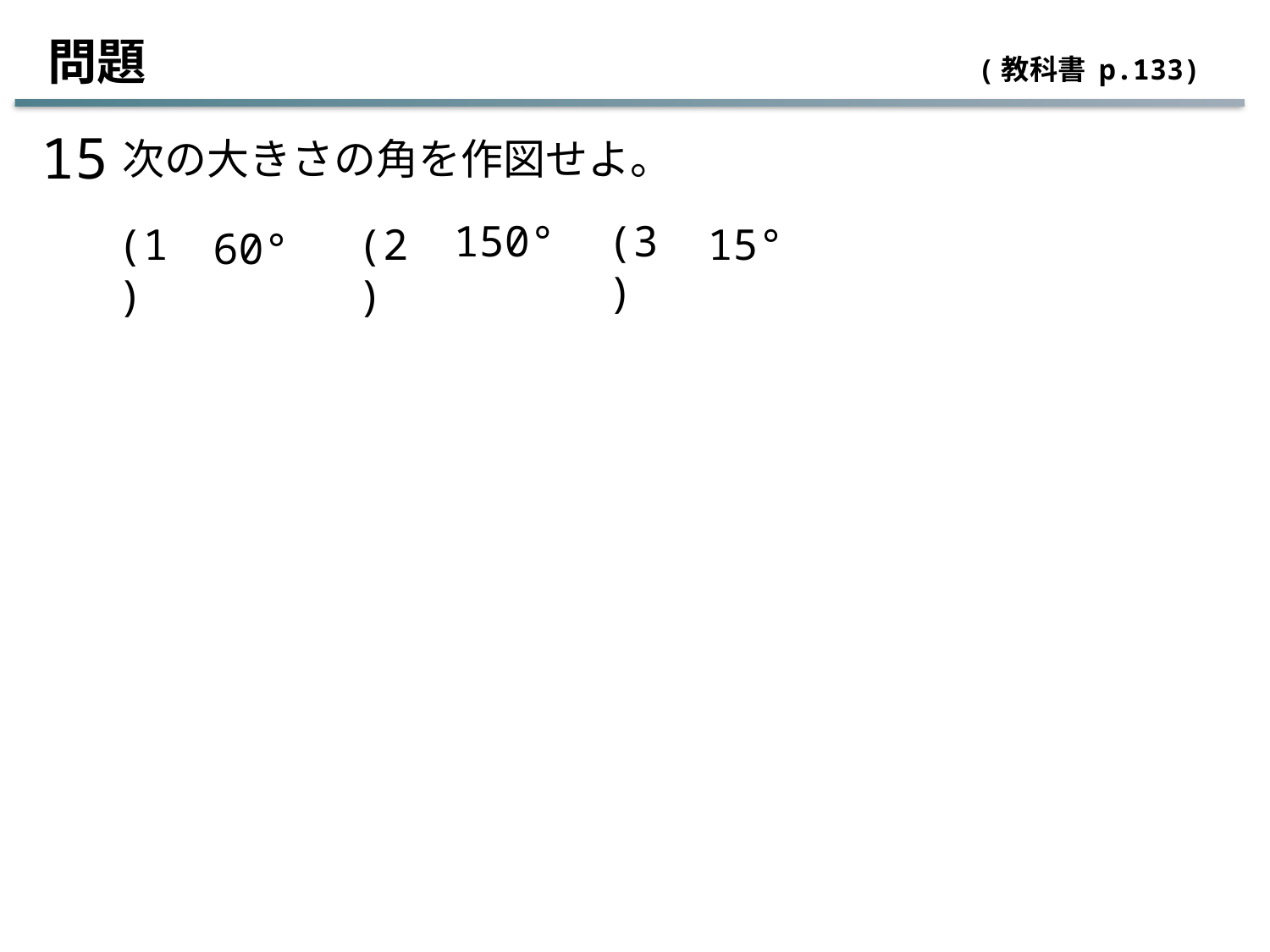

問題							    (教科書 p.133)
15
次の大きさの角を作図せよ。
(3)
150°
(1)
(2)
15°
60°